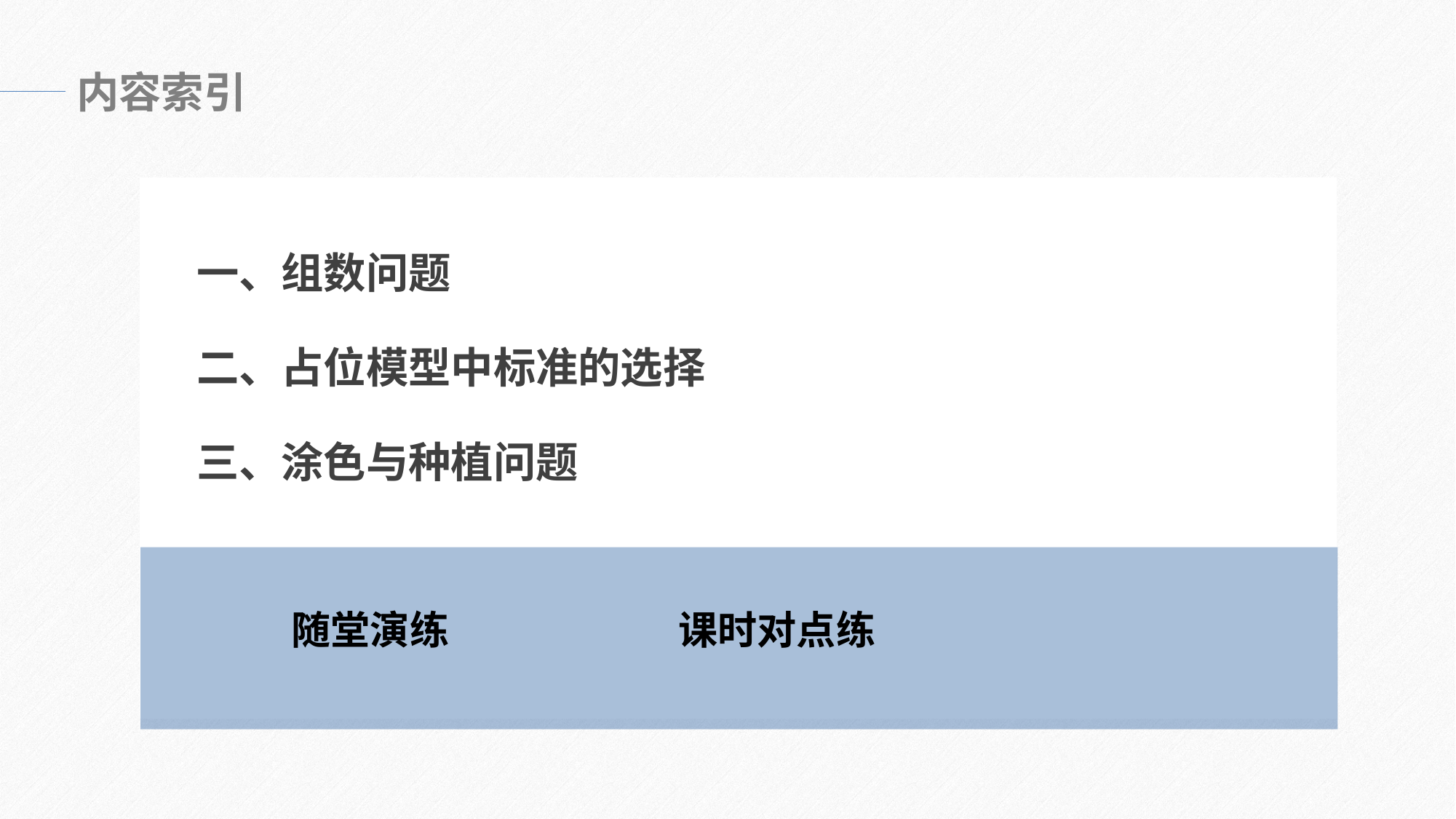

内容索引

一、组数问题
二、占位模型中标准的选择
三、涂色与种植问题

随堂演练
课时对点练